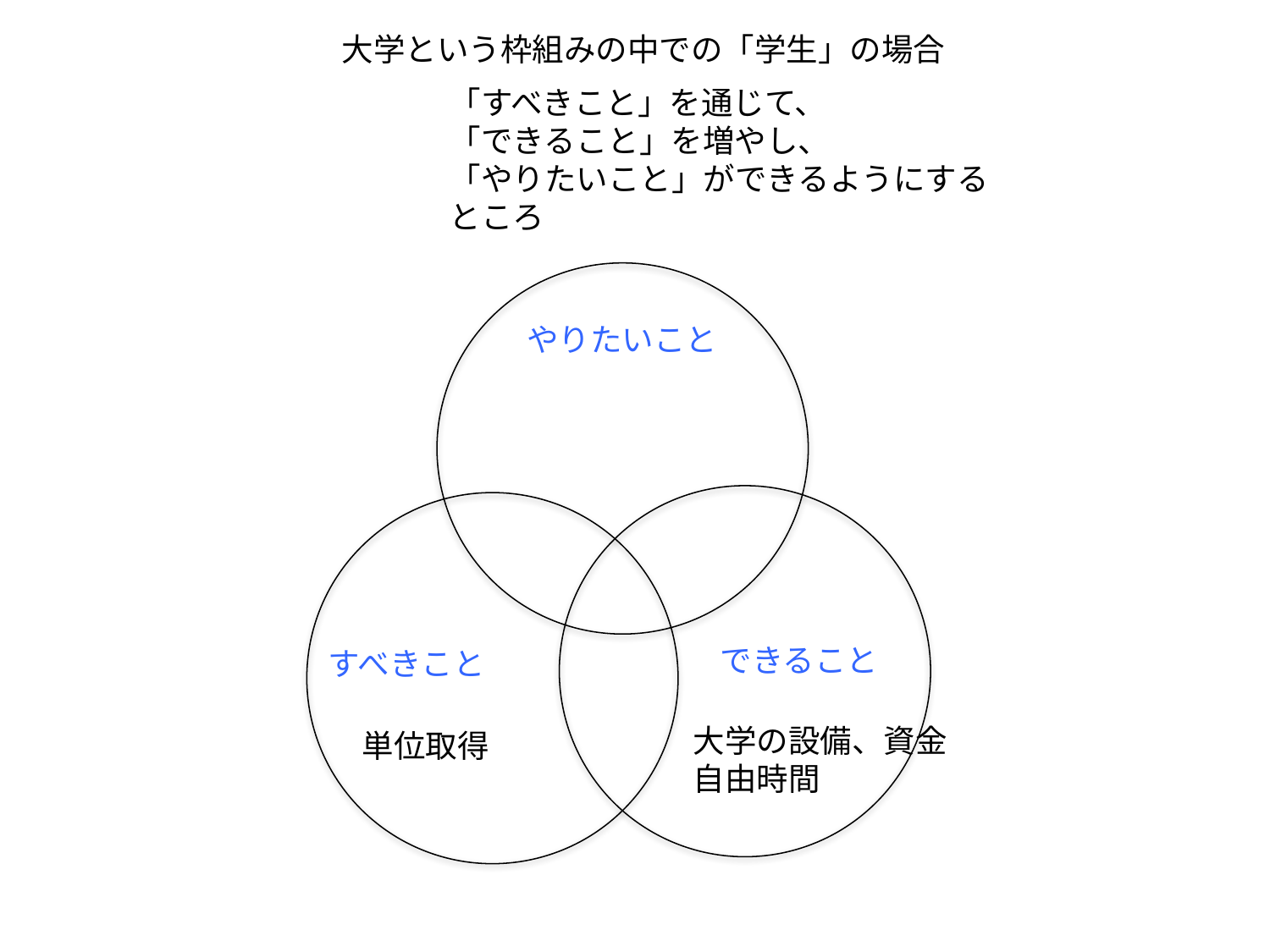

大学という枠組みの中での「学生」の場合
「すべきこと」を通じて、
「できること」を増やし、
「やりたいこと」ができるようにするところ

やりたいこと

できること
すべきこと
大学の設備、資金
自由時間
単位取得